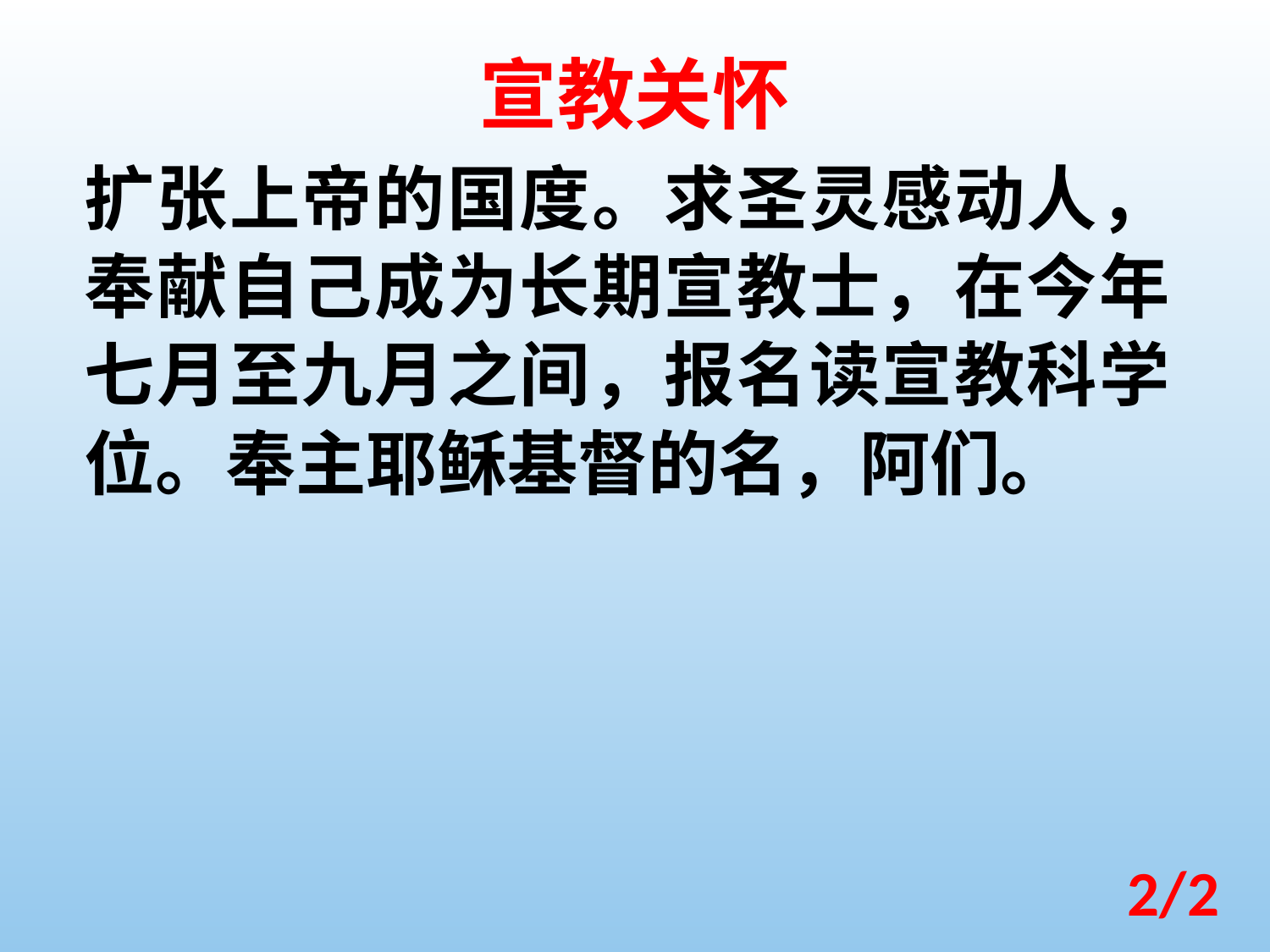

宣教关怀
扩张上帝的国度。求圣灵感动人，奉献自己成为长期宣教士，在今年七月至九月之间，报名读宣教科学位。奉主耶稣基督的名，阿们。
2/2